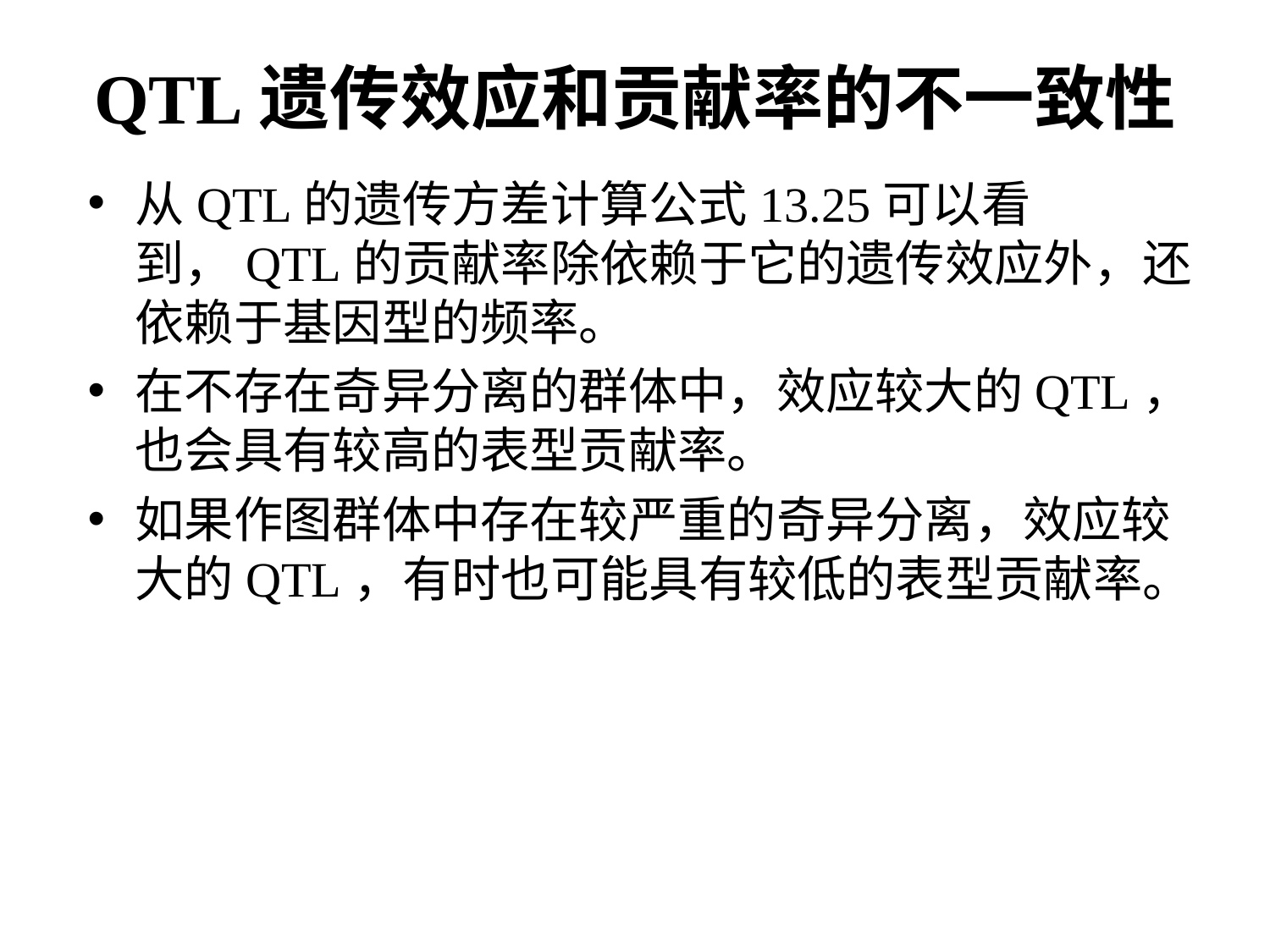

# QTL遗传效应和贡献率的不一致性
从QTL的遗传方差计算公式13.25可以看到，QTL的贡献率除依赖于它的遗传效应外，还依赖于基因型的频率。
在不存在奇异分离的群体中，效应较大的QTL，也会具有较高的表型贡献率。
如果作图群体中存在较严重的奇异分离，效应较大的QTL，有时也可能具有较低的表型贡献率。